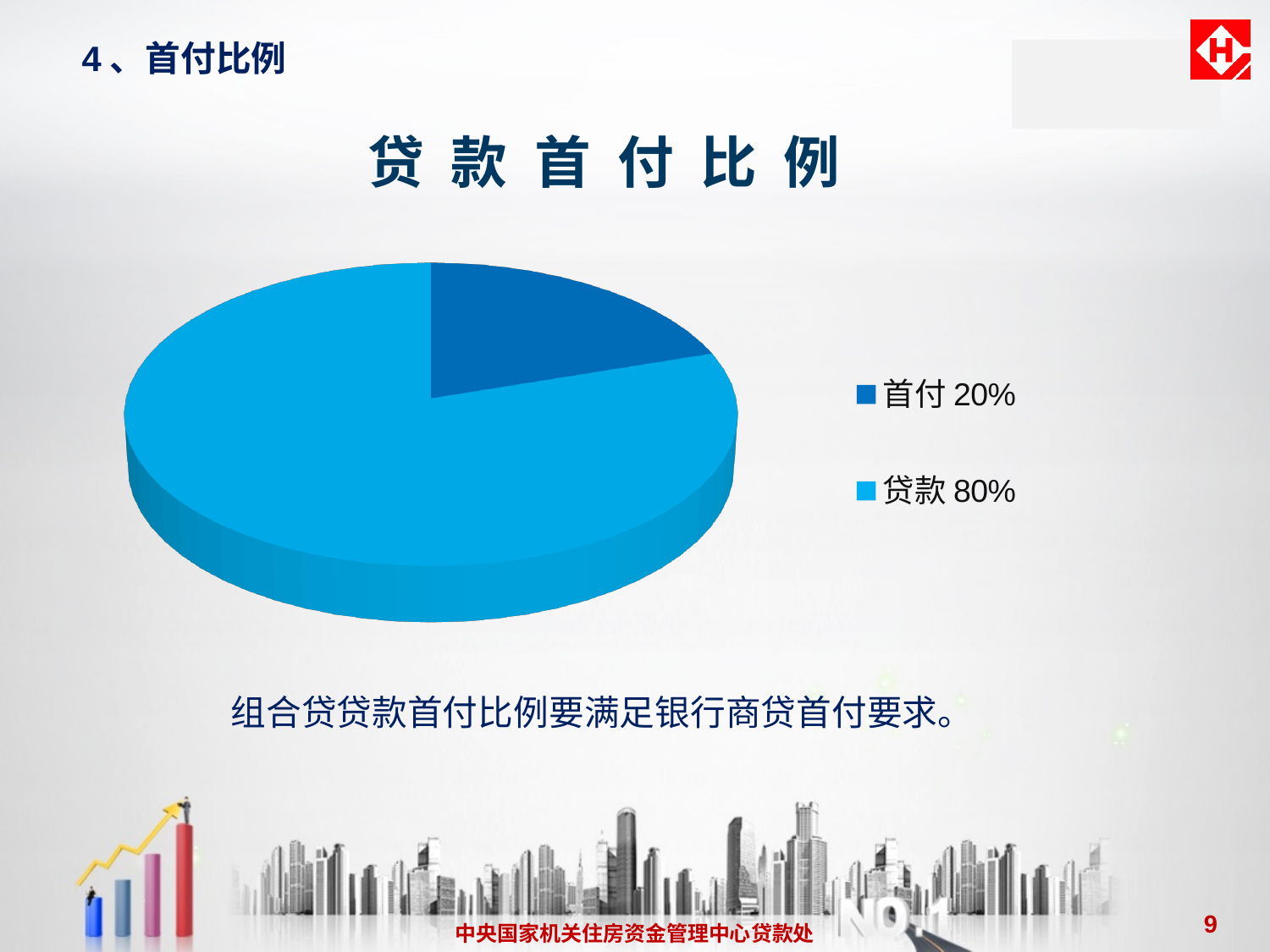

4、首付比例

[unsupported chart]

组合贷贷款首付比例要满足银行商贷首付要求。
9
中央国家机关住房资金管理中心贷款处